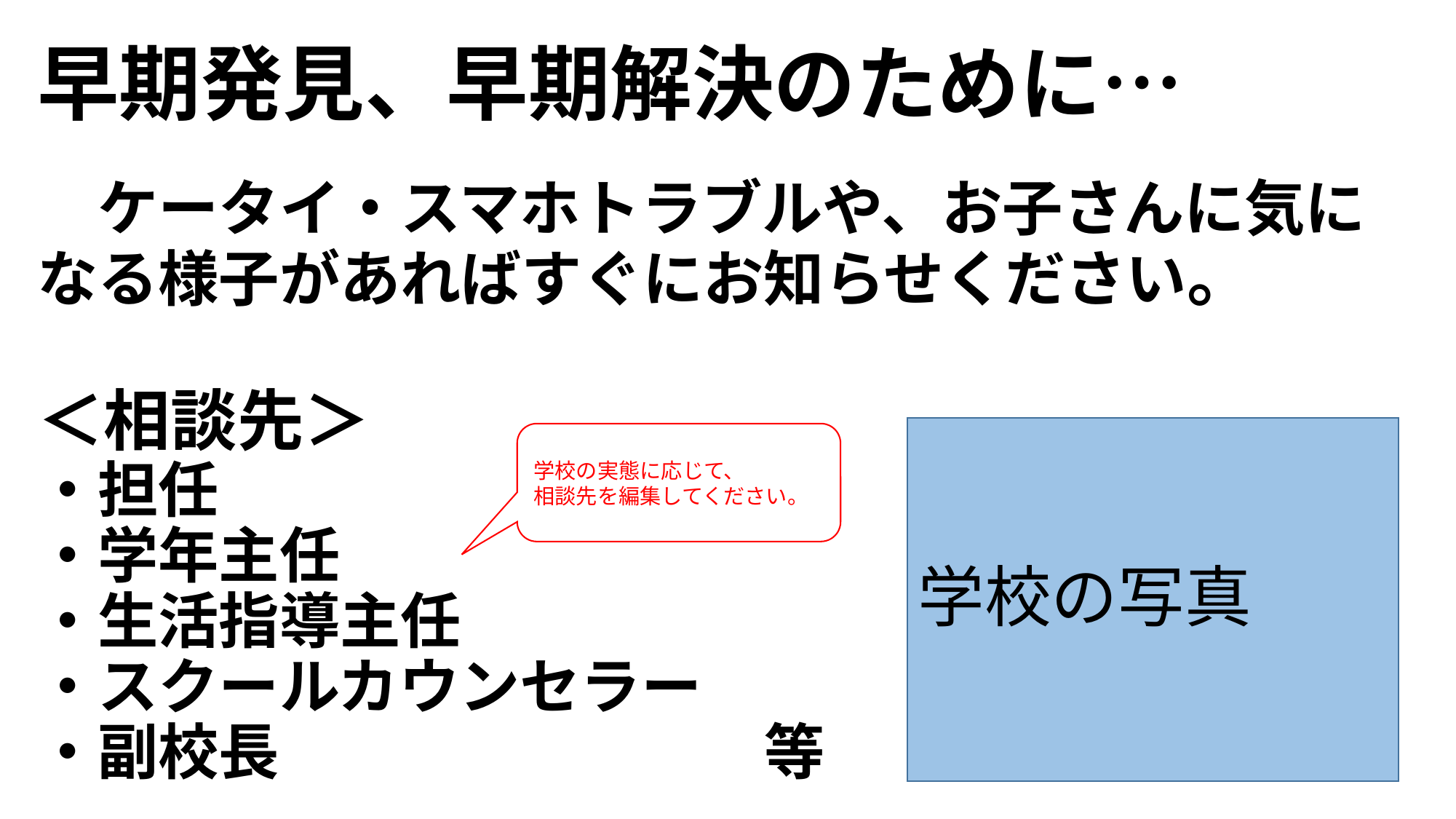

早期発見、早期解決のために…
# ケータイ・スマホトラブルや、お子さんに気に なる様子があればすぐにお知らせください。 ＜相談先＞ ・担任 ・学年主任 ・生活指導主任 ・スクールカウンセラー ・副校長　　　　　　　　等
学校の写真
学校の実態に応じて、
相談先を編集してください。